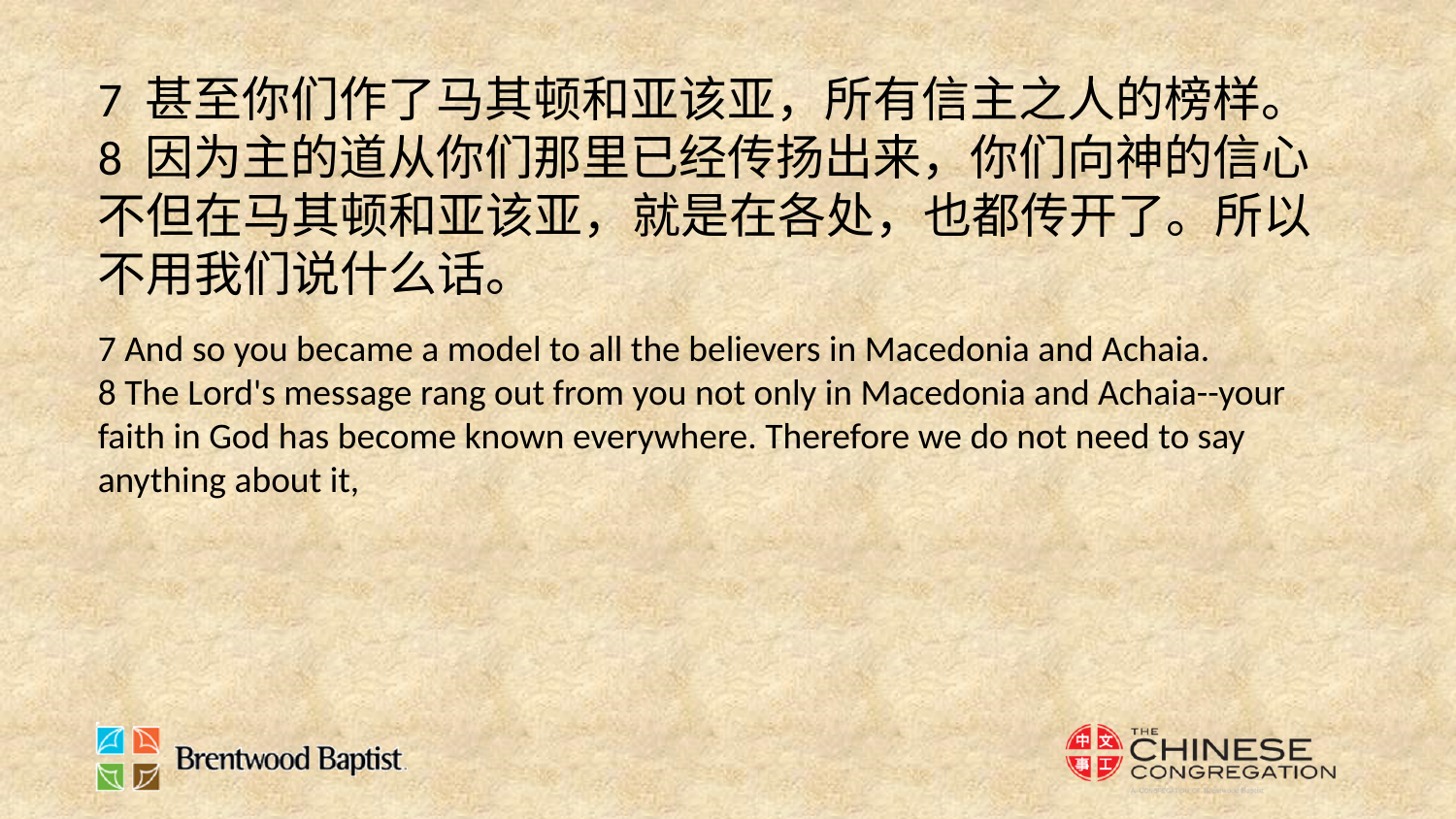

7 甚至你们作了马其顿和亚该亚，所有信主之人的榜样。
8 因为主的道从你们那里已经传扬出来，你们向神的信心不但在马其顿和亚该亚，就是在各处，也都传开了。所以不用我们说什么话。

7 And so you became a model to all the believers in Macedonia and Achaia.
8 The Lord's message rang out from you not only in Macedonia and Achaia--your faith in God has become known everywhere. Therefore we do not need to say anything about it,